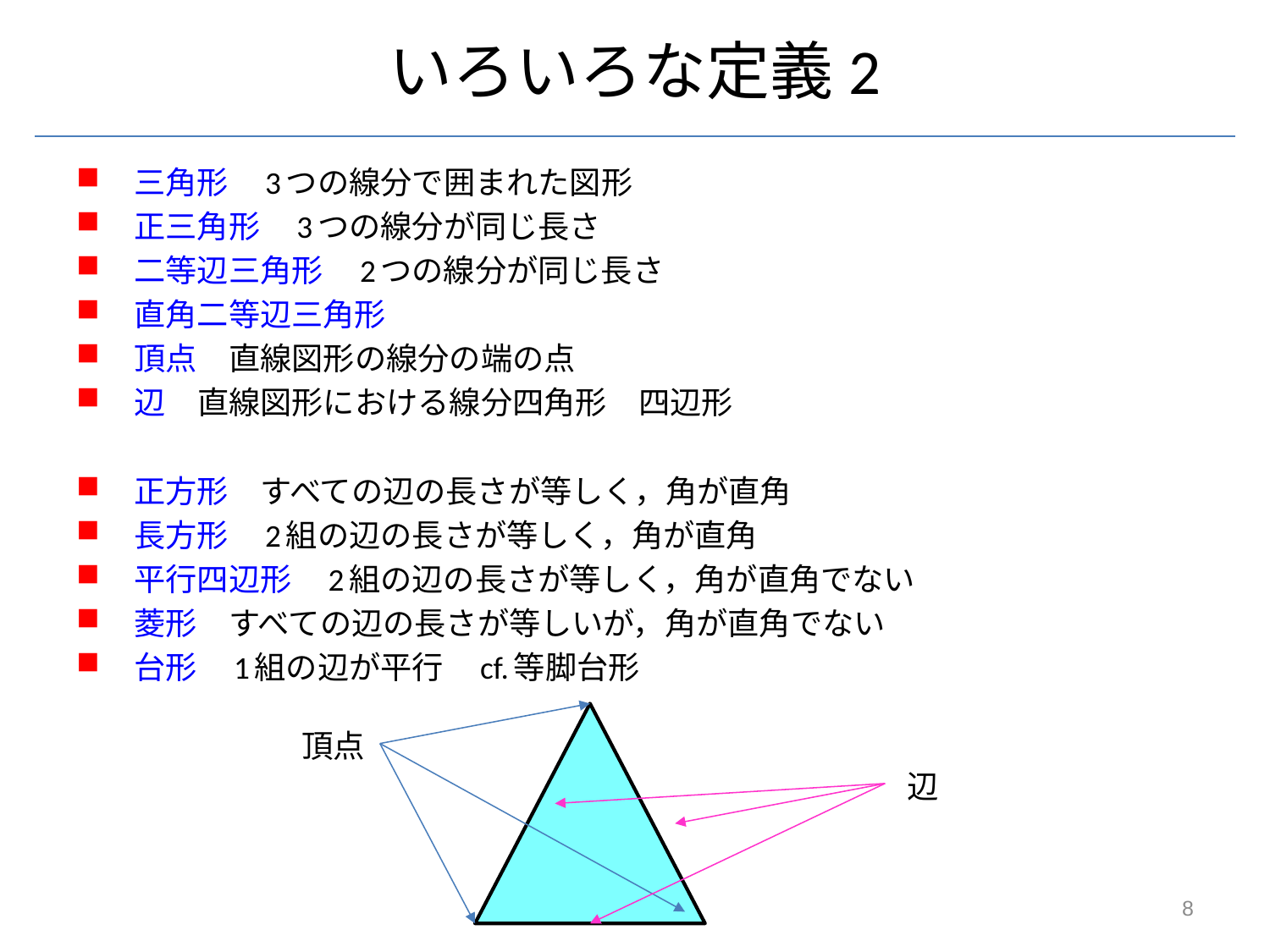

# いろいろな定義2
三角形　3つの線分で囲まれた図形
正三角形　3つの線分が同じ長さ
二等辺三角形　2つの線分が同じ長さ
直角二等辺三角形
頂点　直線図形の線分の端の点
辺　直線図形における線分四角形　四辺形

正方形　すべての辺の長さが等しく，角が直角
長方形　2組の辺の長さが等しく，角が直角
平行四辺形　2組の辺の長さが等しく，角が直角でない
菱形　すべての辺の長さが等しいが，角が直角でない
台形　1組の辺が平行　cf.等脚台形

頂点
辺
8